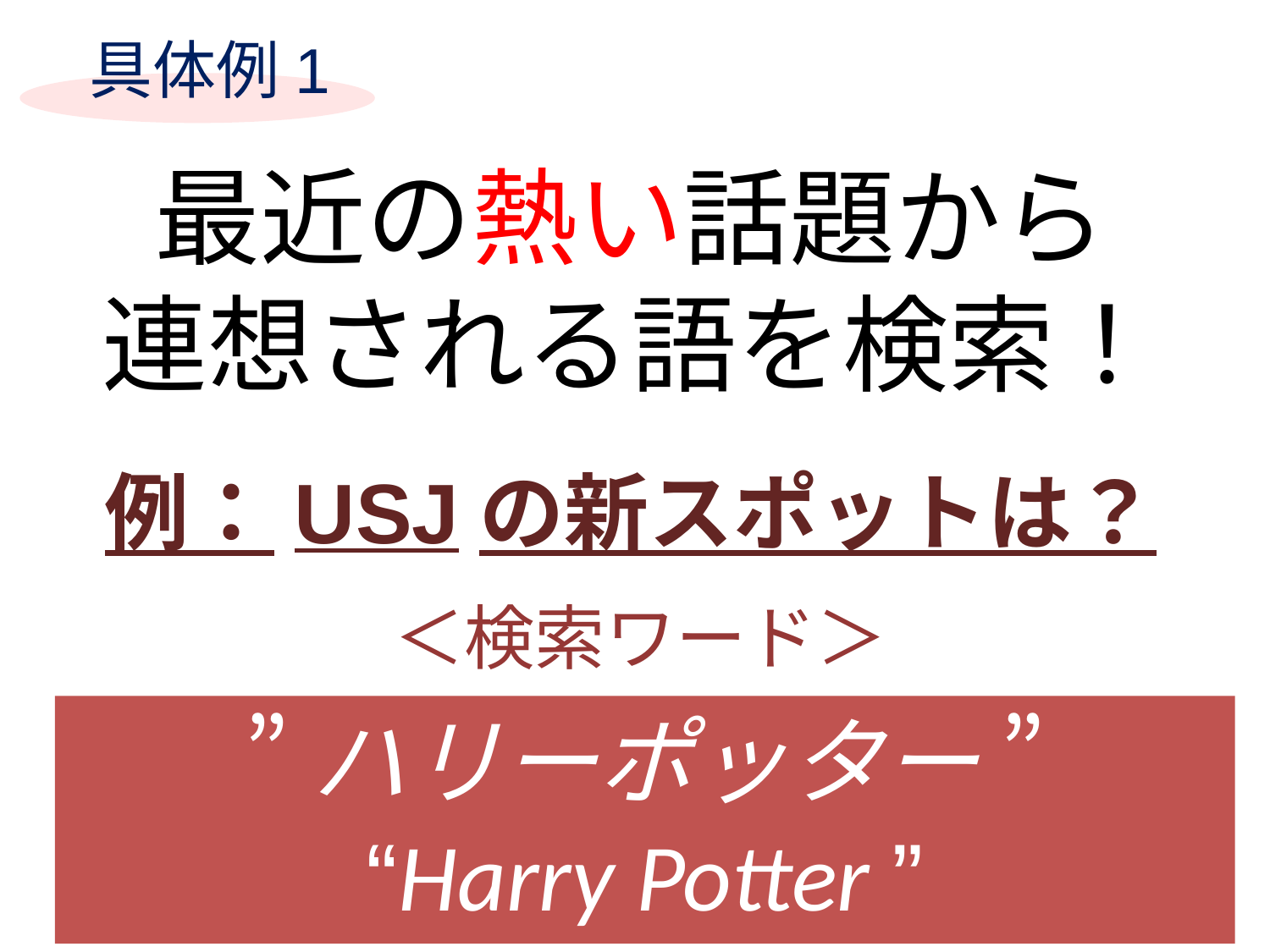

具体例1

最近の熱い話題から
連想される語を検索！
例：USJの新スポットは？
＜検索ワード＞
”ハリーポッター ”
“Harry Potter ”